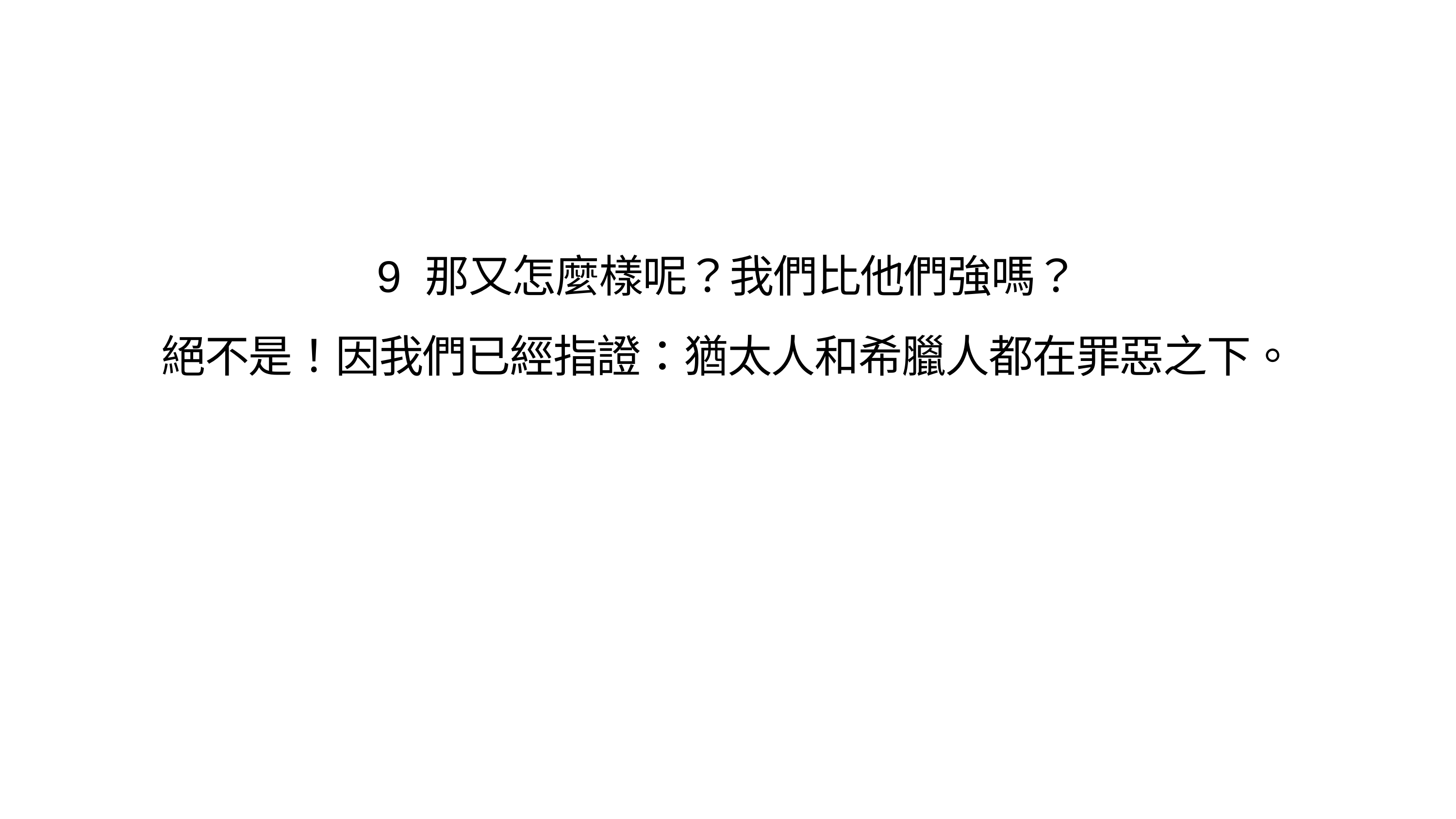

9 那又怎麼樣呢？我們比他們強嗎？
絕不是！因我們已經指證：猶太人和希臘人都在罪惡之下。